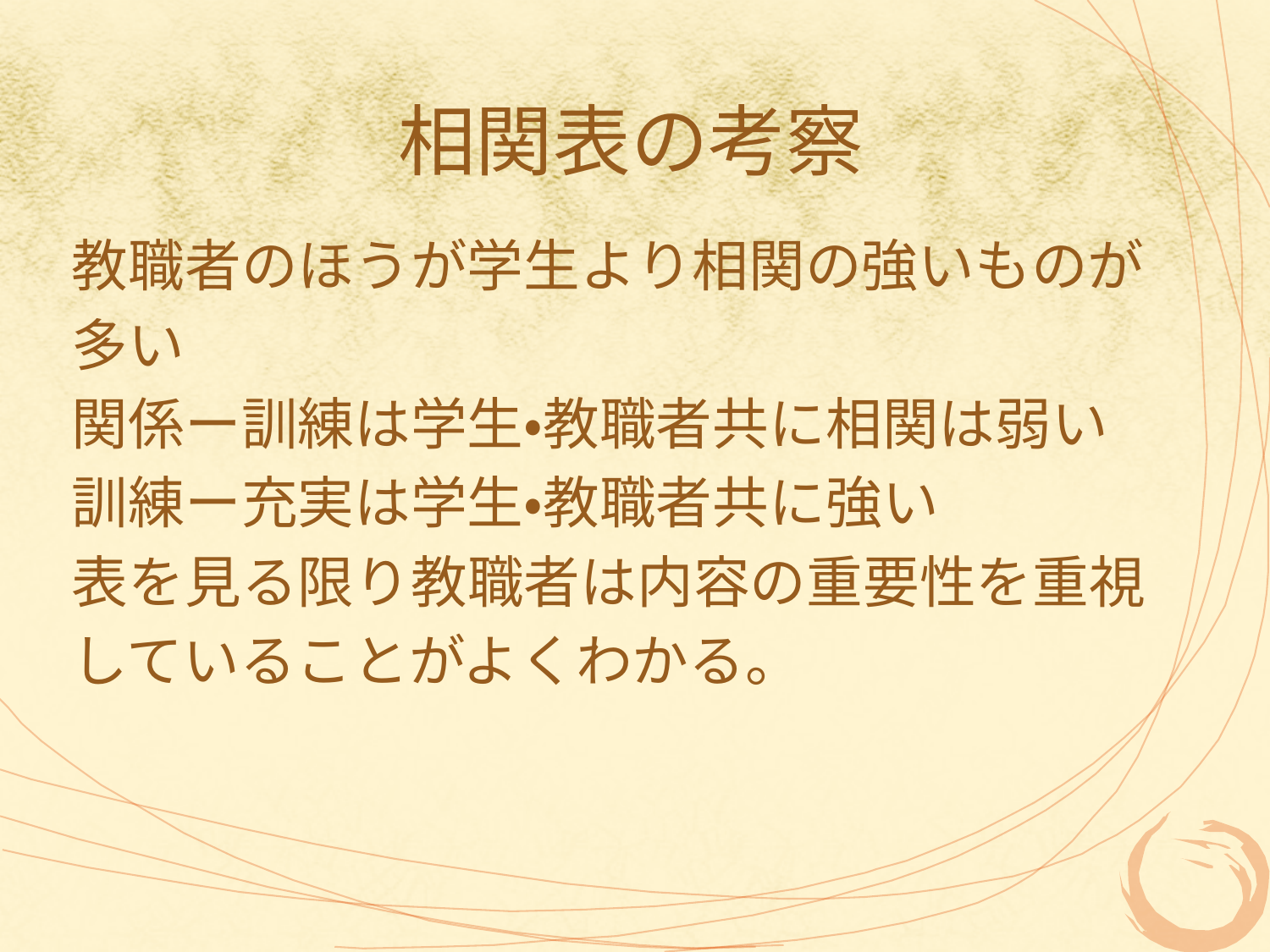

# 相関表の考察
教職者のほうが学生より相関の強いものが
多い
関係ー訓練は学生・教職者共に相関は弱い
訓練ー充実は学生・教職者共に強い
表を見る限り教職者は内容の重要性を重視
していることがよくわかる。